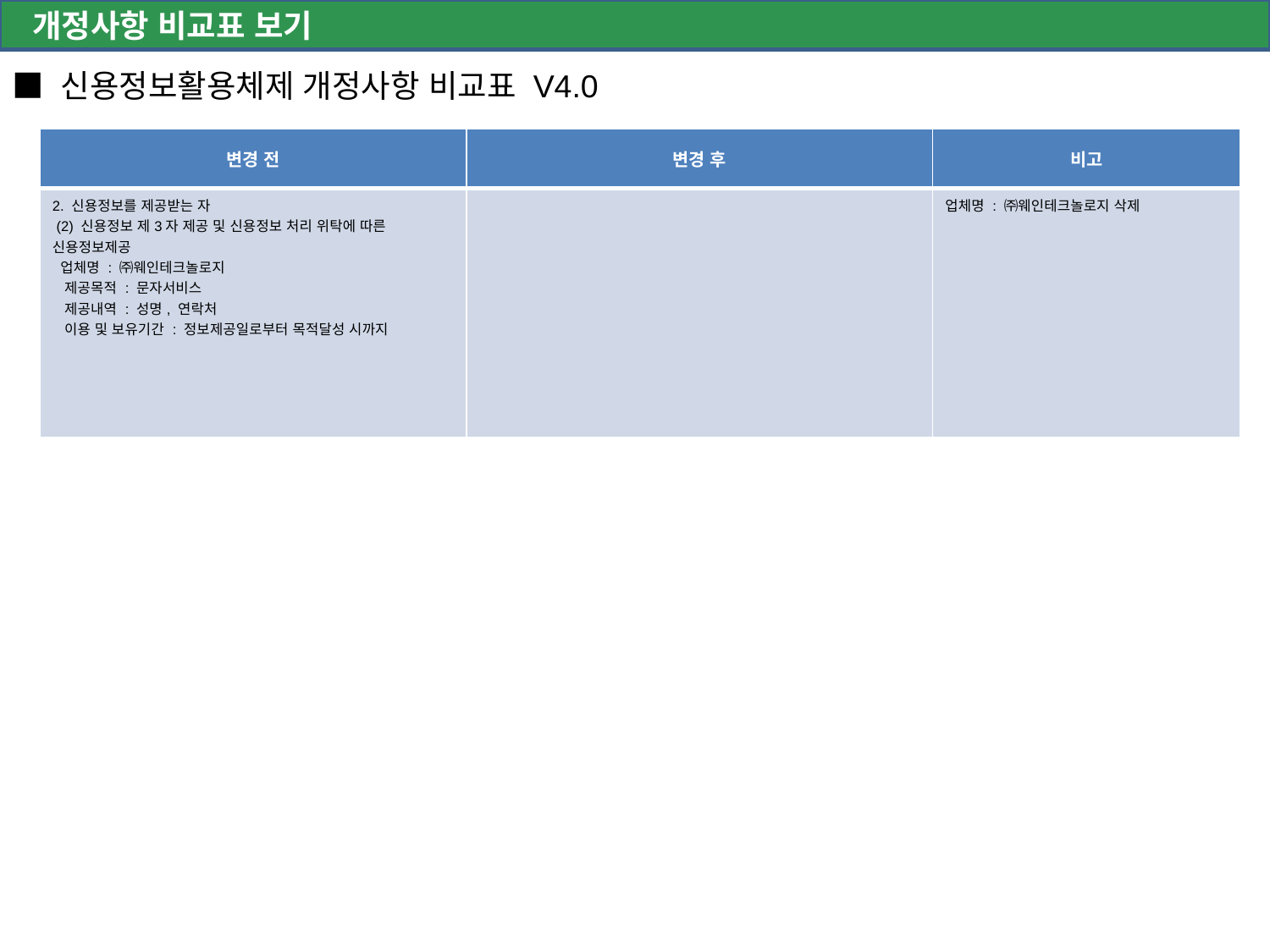

개정사항 비교표 보기
■ 신용정보활용체제 개정사항 비교표 V4.0
| 변경 전 | 변경 후 | 비고 |
| --- | --- | --- |
| 2. 신용정보를 제공받는 자 (2) 신용정보 제3자 제공 및 신용정보 처리 위탁에 따른 신용정보제공 업체명 : ㈜웨인테크놀로지 제공목적 : 문자서비스 제공내역 : 성명, 연락처 이용 및 보유기간 : 정보제공일로부터 목적달성 시까지 |  | 업체명 : ㈜웨인테크놀로지 삭제 |